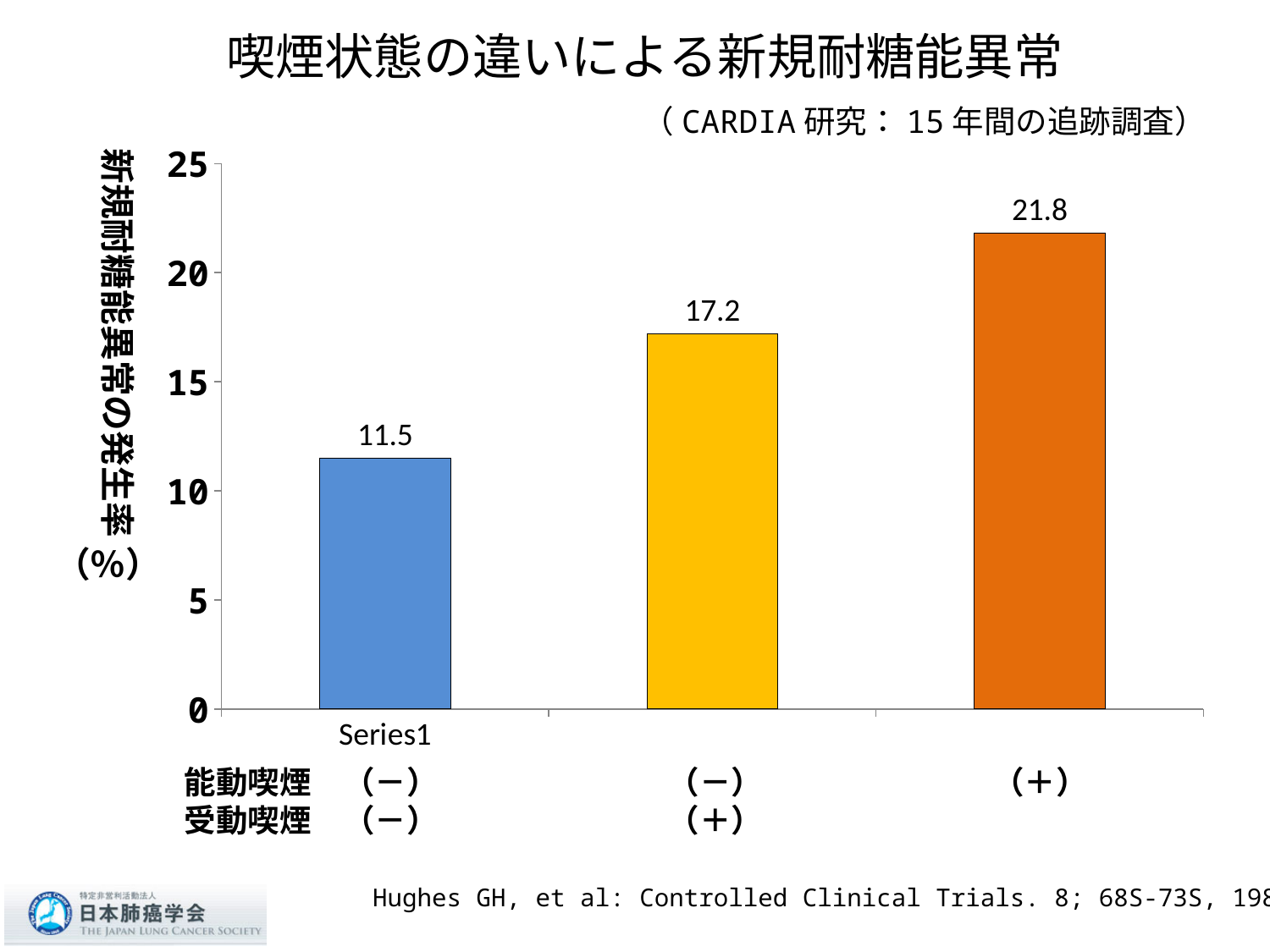

# 喫煙状態の違いによる新規耐糖能異常
（CARDIA研究：15年間の追跡調査）

### Chart

| Category | 発症率 |
|---|---|
|  | 11.5 |
|  | 17.2 |
|  | 21.8 |
新規耐糖能異常の発生率
（％）
能動喫煙　（－）　　　　　　　 （－）　　　　　　　 （＋）
受動喫煙　（－）　　　　　　　 （＋）
Hughes GH, et al: Controlled Clinical Trials. 8; 68S-73S, 1987.